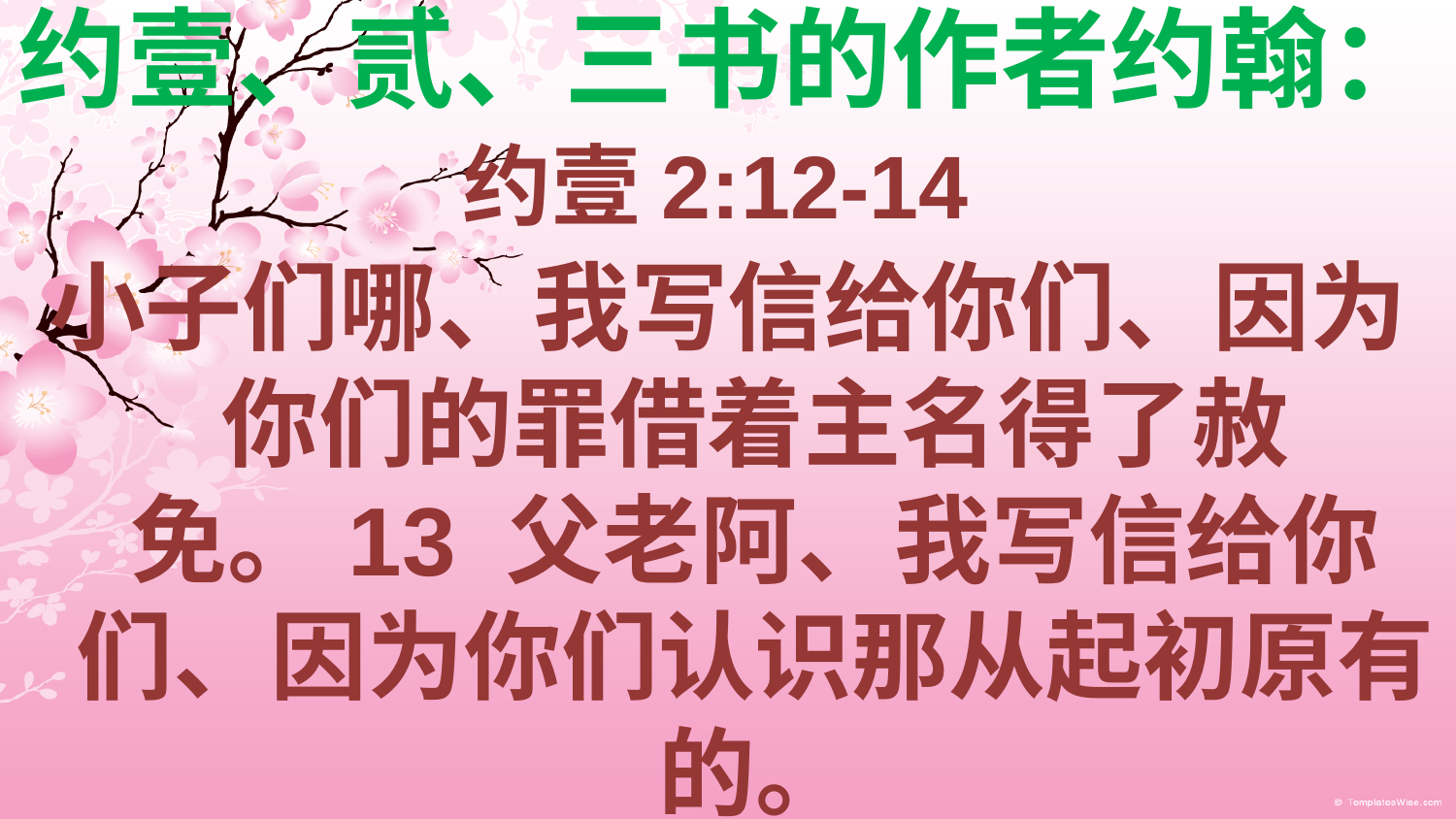

约壹、贰、三书的作者约翰：
约壹2:12-14
小子们哪、我写信给你们、因为你们的罪借着主名得了赦免。13 父老阿、我写信给你们、因为你们认识那从起初原有的。